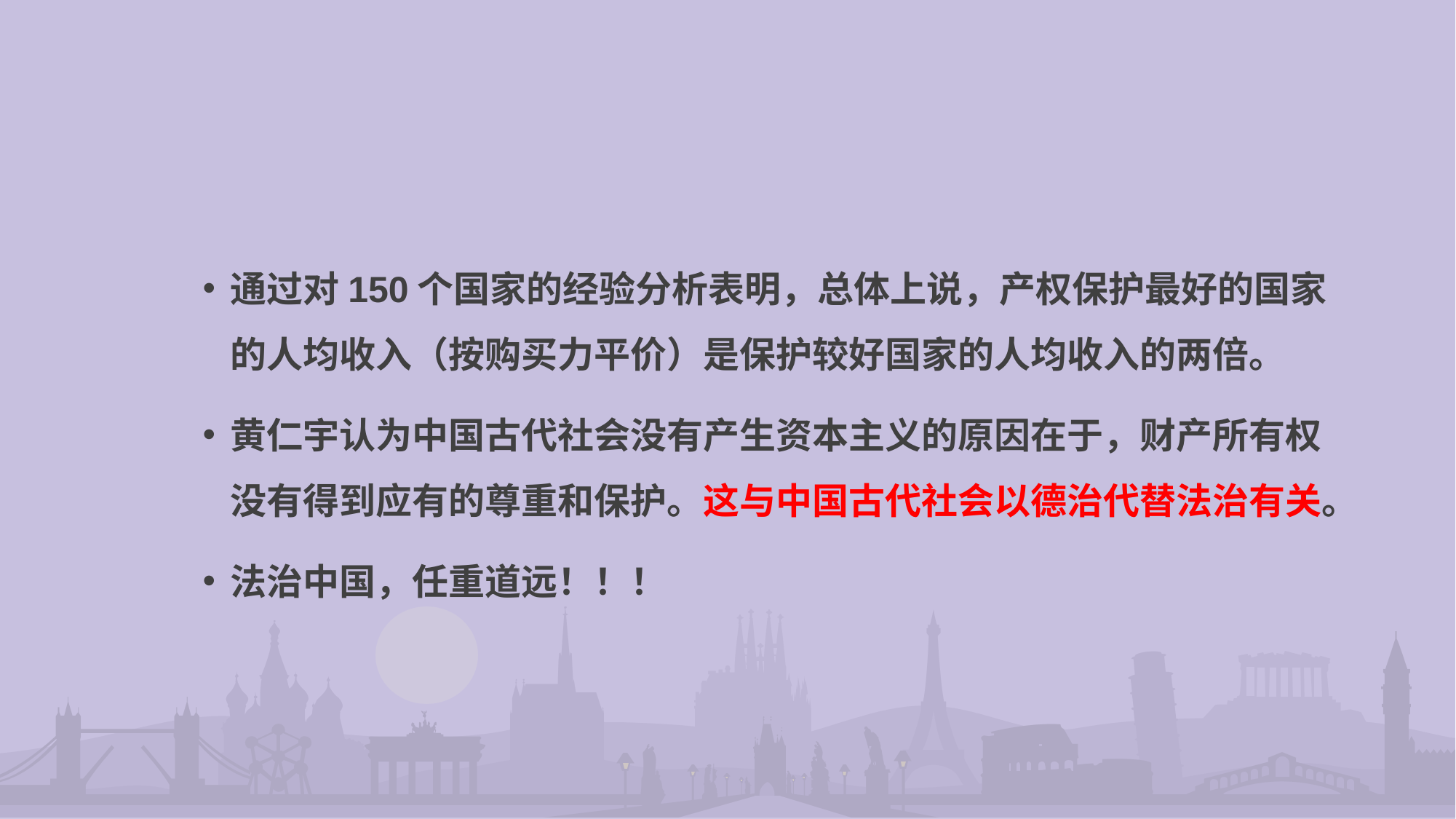

通过对150个国家的经验分析表明，总体上说，产权保护最好的国家的人均收入（按购买力平价）是保护较好国家的人均收入的两倍。
黄仁宇认为中国古代社会没有产生资本主义的原因在于，财产所有权没有得到应有的尊重和保护。这与中国古代社会以德治代替法治有关。
法治中国，任重道远！！！